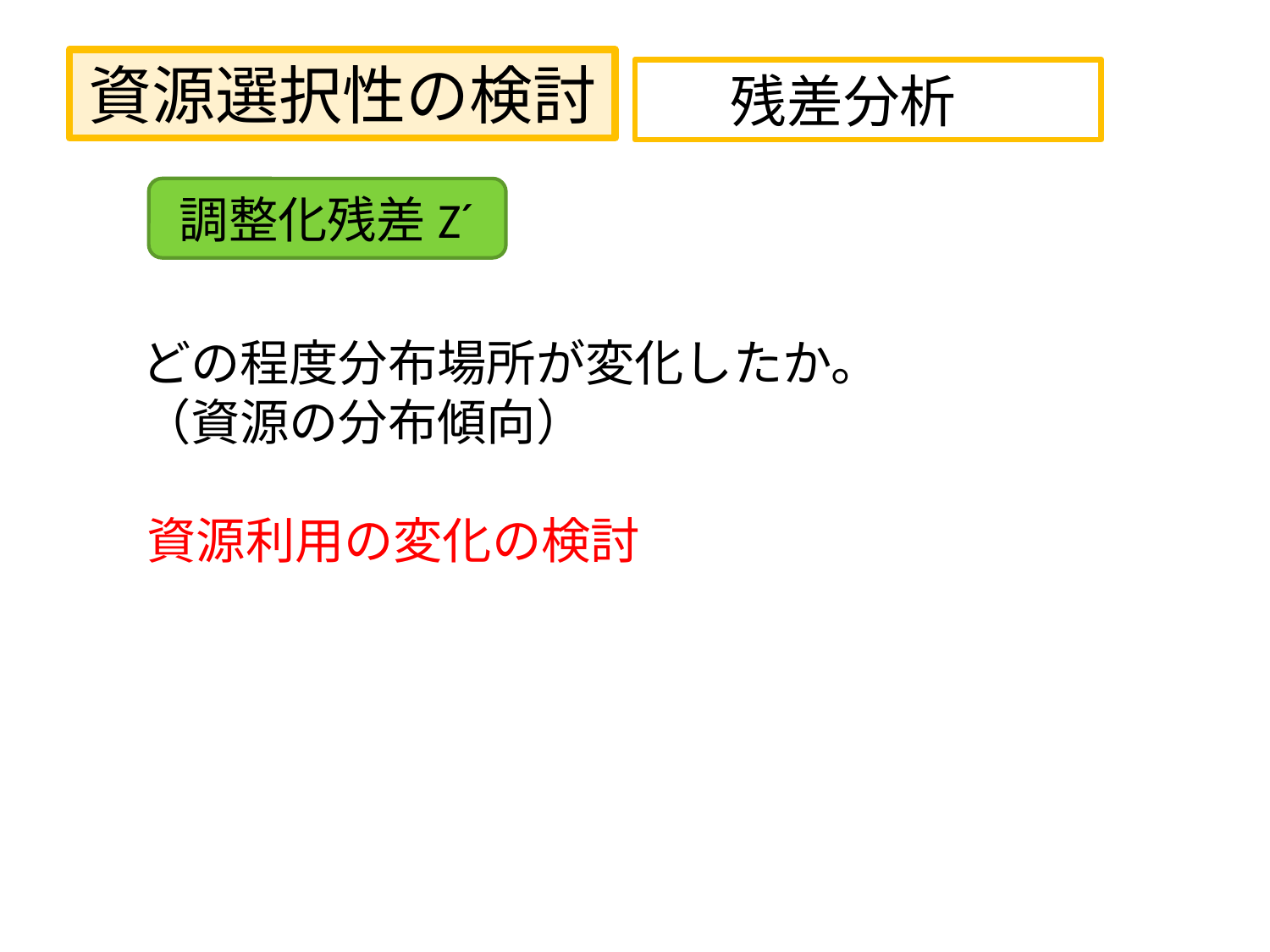

資源選択性の検討
残差分析
調整化残差Z´
どの程度分布場所が変化したか。
（資源の分布傾向）
資源利用の変化の検討